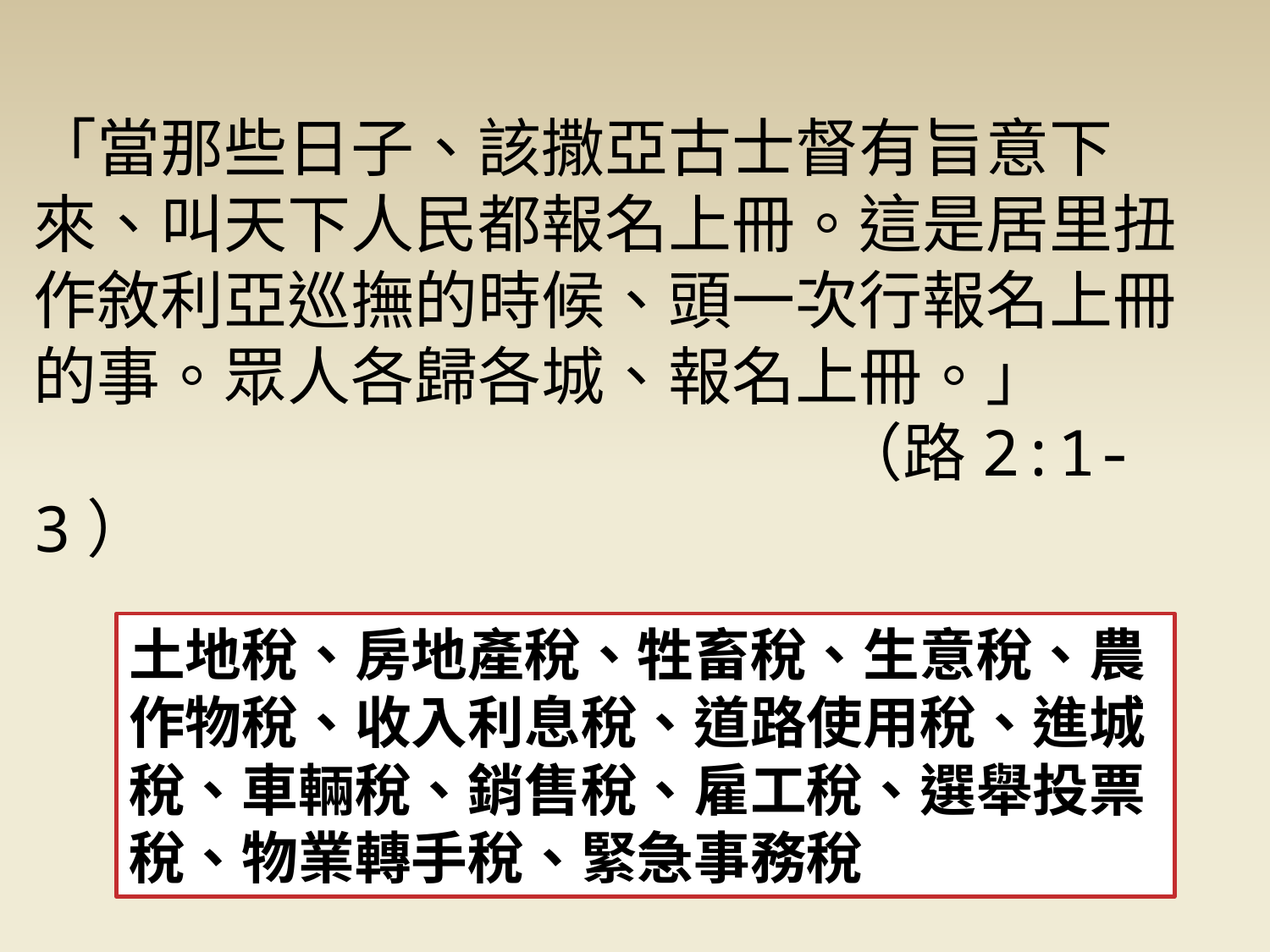

「當那些日子、該撒亞古士督有旨意下來、叫天下人民都報名上冊。這是居里扭作敘利亞巡撫的時候、頭一次行報名上冊的事。眾人各歸各城、報名上冊。」
						  （路2:1-3）
土地稅、房地產稅、牲畜稅、生意稅、農作物稅、收入利息稅、道路使用稅、進城稅、車輛稅、銷售稅、雇工稅、選舉投票稅、物業轉手稅、緊急事務稅